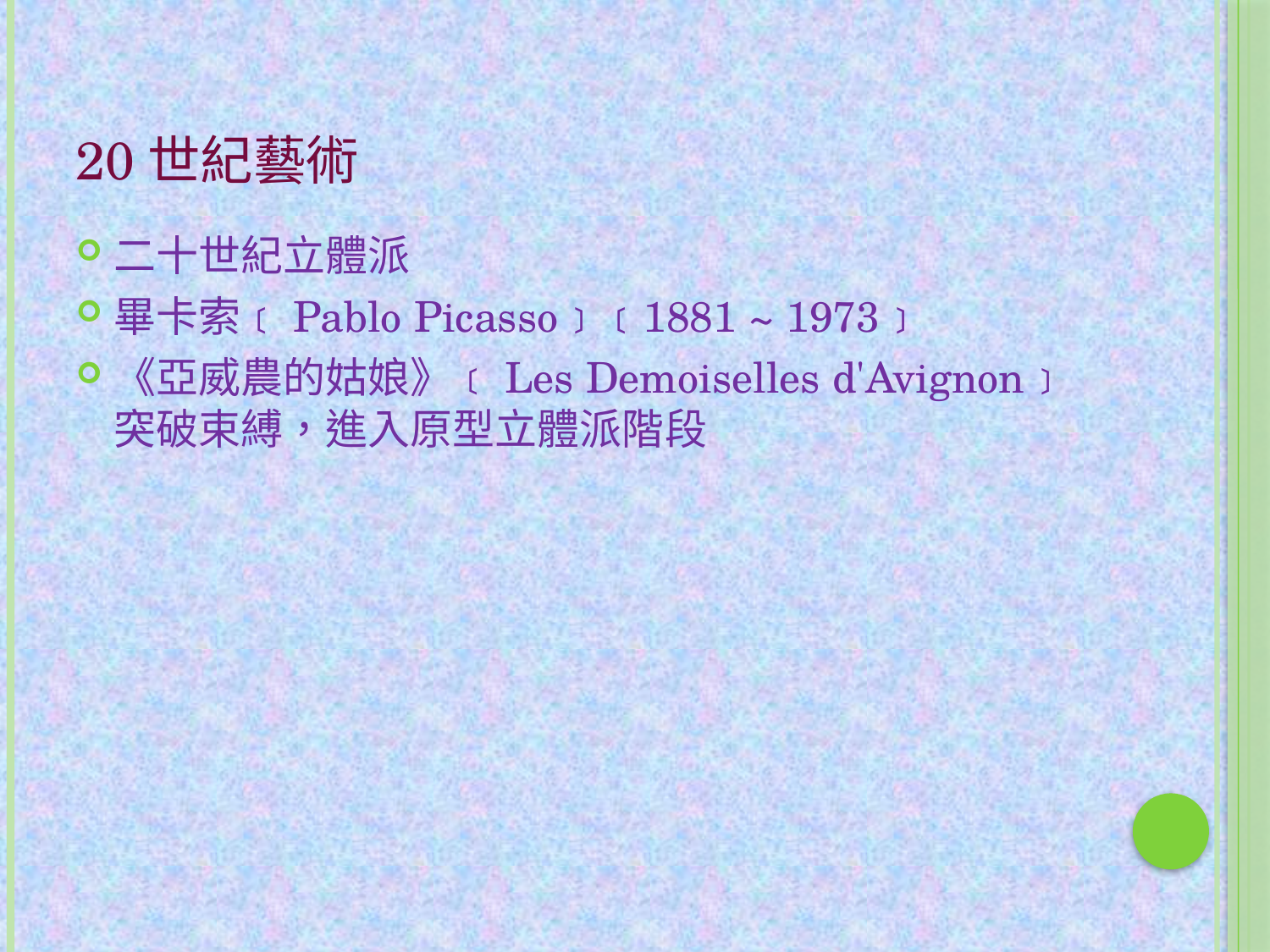

# 20世紀藝術
二十世紀立體派
畢卡索﹝Pablo Picasso﹞﹝1881 ~ 1973﹞
《亞威農的姑娘》﹝Les Demoiselles d'Avignon﹞ 突破束縛，進入原型立體派階段